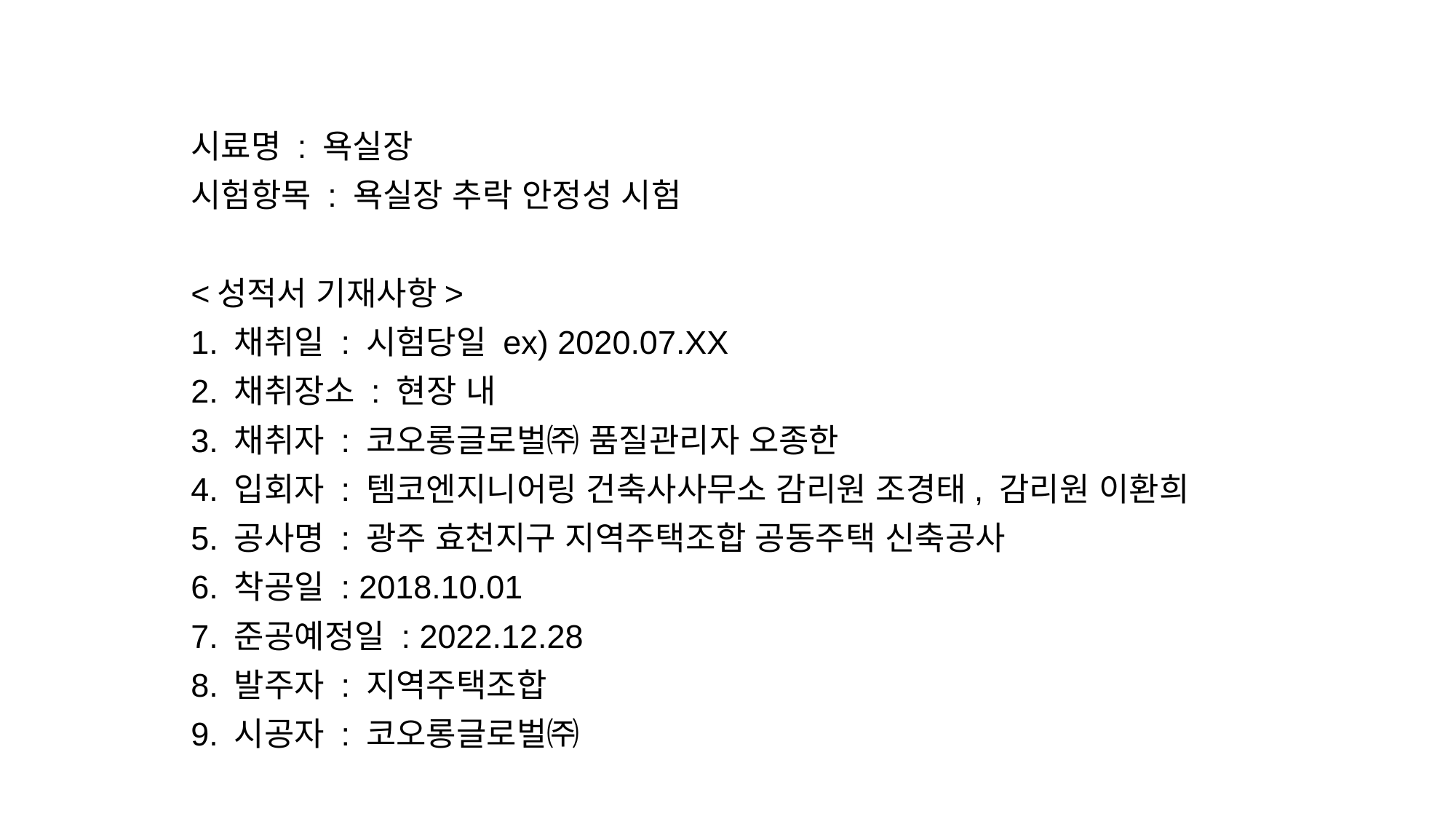

시료명 : 욕실장
시험항목 : 욕실장 추락 안정성 시험

<성적서 기재사항>
1. 채취일 : 시험당일 ex) 2020.07.XX
2. 채취장소 : 현장 내
3. 채취자 : 코오롱글로벌㈜ 품질관리자 오종한
4. 입회자 : 템코엔지니어링 건축사사무소 감리원 조경태, 감리원 이환희
5. 공사명 : 광주 효천지구 지역주택조합 공동주택 신축공사
6. 착공일 : 2018.10.01
7. 준공예정일 : 2022.12.28
8. 발주자 : 지역주택조합
9. 시공자 : 코오롱글로벌㈜